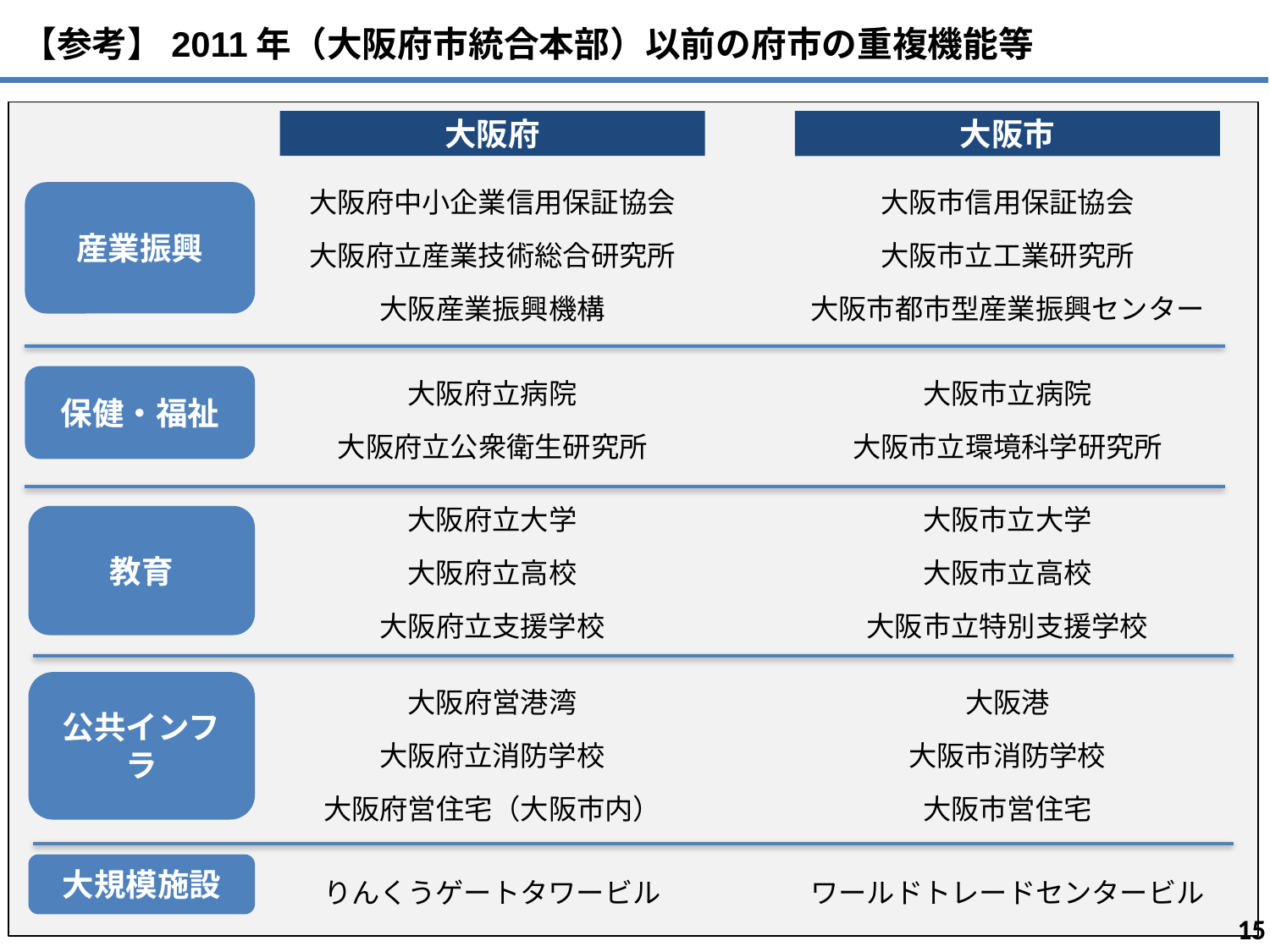

【参考】2011年（大阪府市統合本部）以前の府市の重複機能等

大阪府
大阪市
| 大阪府中小企業信用保証協会 |  | 大阪市信用保証協会 |
| --- | --- | --- |
| 大阪府立産業技術総合研究所 |  | 大阪市立工業研究所 |
| 大阪産業振興機構 |  | 大阪市都市型産業振興センター |
産業振興
| 大阪府立病院 |  | 大阪市立病院 |
| --- | --- | --- |
| 大阪府立公衆衛生研究所 |  | 大阪市立環境科学研究所 |
保健・福祉
| 大阪府立大学 |  | 大阪市立大学 |
| --- | --- | --- |
| 大阪府立高校 |  | 大阪市立高校 |
| 大阪府立支援学校 |  | 大阪市立特別支援学校 |
教育
公共インフラ
| 大阪府営港湾 |  | 大阪港 |
| --- | --- | --- |
| 大阪府立消防学校 |  | 大阪市消防学校 |
| 大阪府営住宅（大阪市内） |  | 大阪市営住宅 |
大規模施設
| りんくうゲートタワービル |  | ワールドトレードセンタービル |
| --- | --- | --- |
15